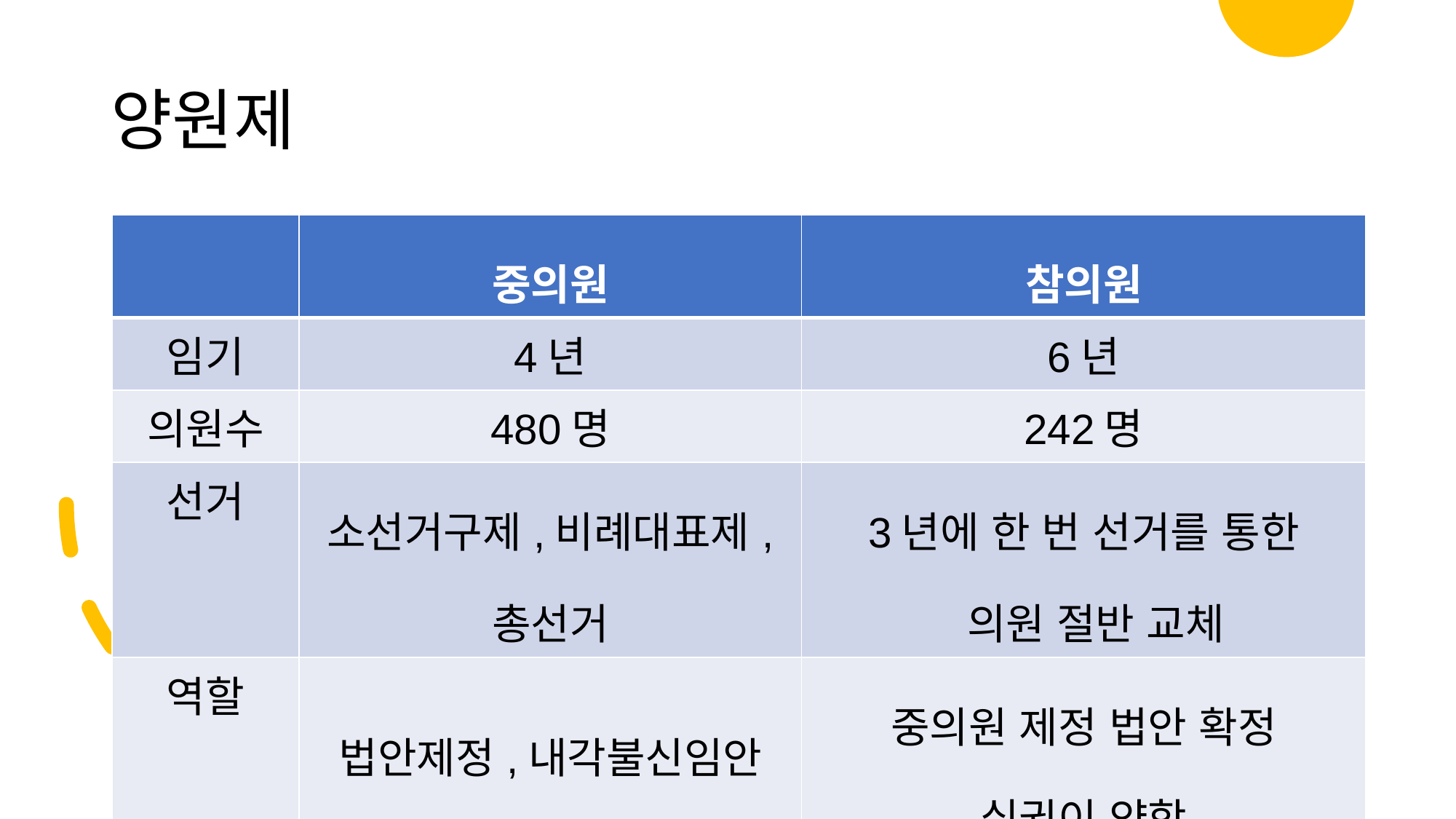

# 양원제
|  | 중의원 | 참의원 |
| --- | --- | --- |
| 임기 | 4년 | 6년 |
| 의원수 | 480명 | 242명 |
| 선거 | 소선거구제,비례대표제, 총선거 | 3년에 한 번 선거를 통한 의원 절반 교체 |
| 역할 | 법안제정,내각불신임안 | 중의원 제정 법안 확정 실권이 약함 |